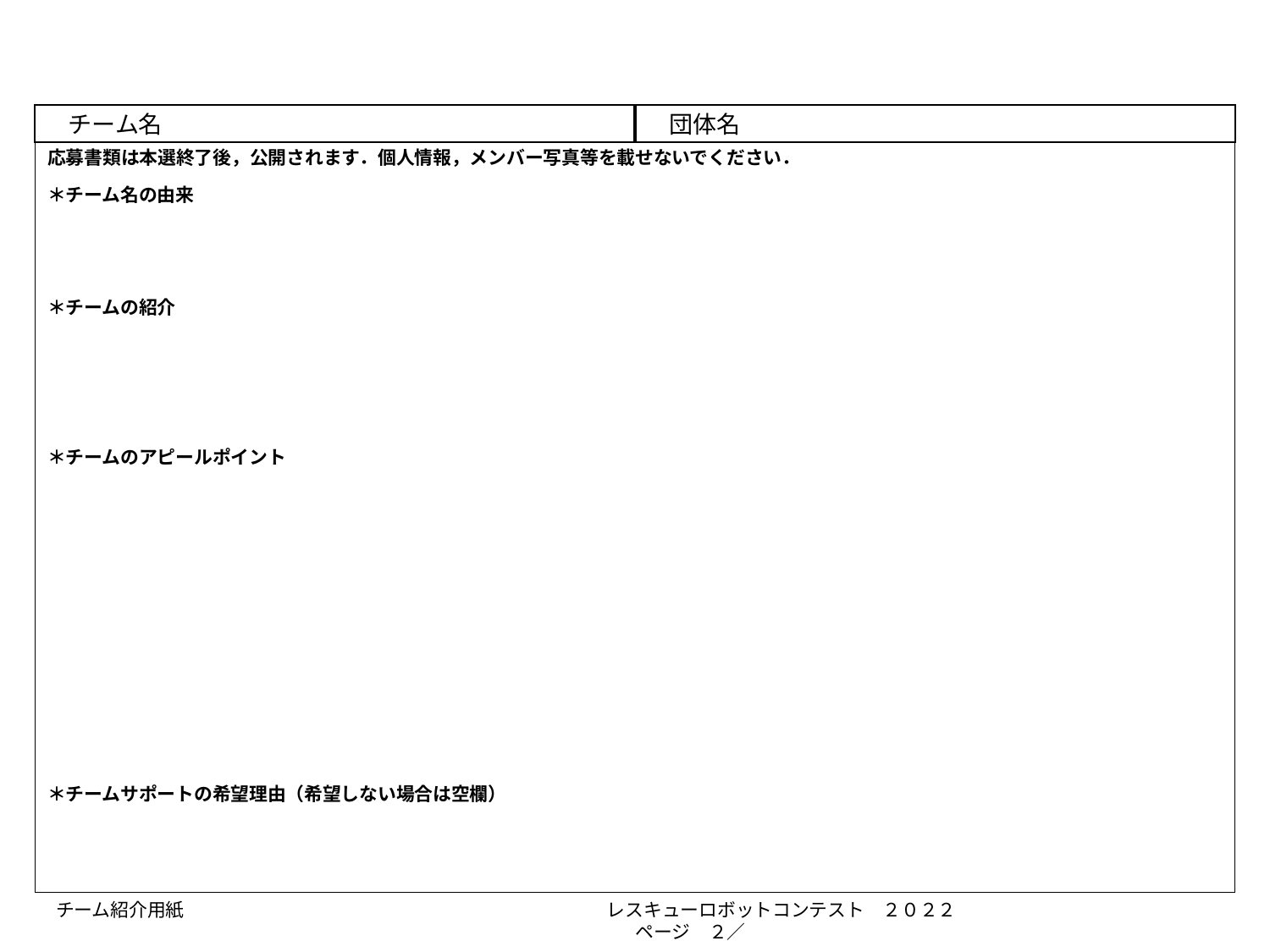

チーム名
　団体名
応募書類は本選終了後，公開されます．個人情報，メンバー写真等を載せないでください．
＊チーム名の由来

＊チームの紹介

＊チームのアピールポイント

＊チームサポートの希望理由（希望しない場合は空欄）

チーム紹介用紙　　　　　　　　　　　　　　　　　　　　　　　レスキューロボットコンテスト　２０２２　　　　　　　　　　　　　　　　　　　　　ページ　２／